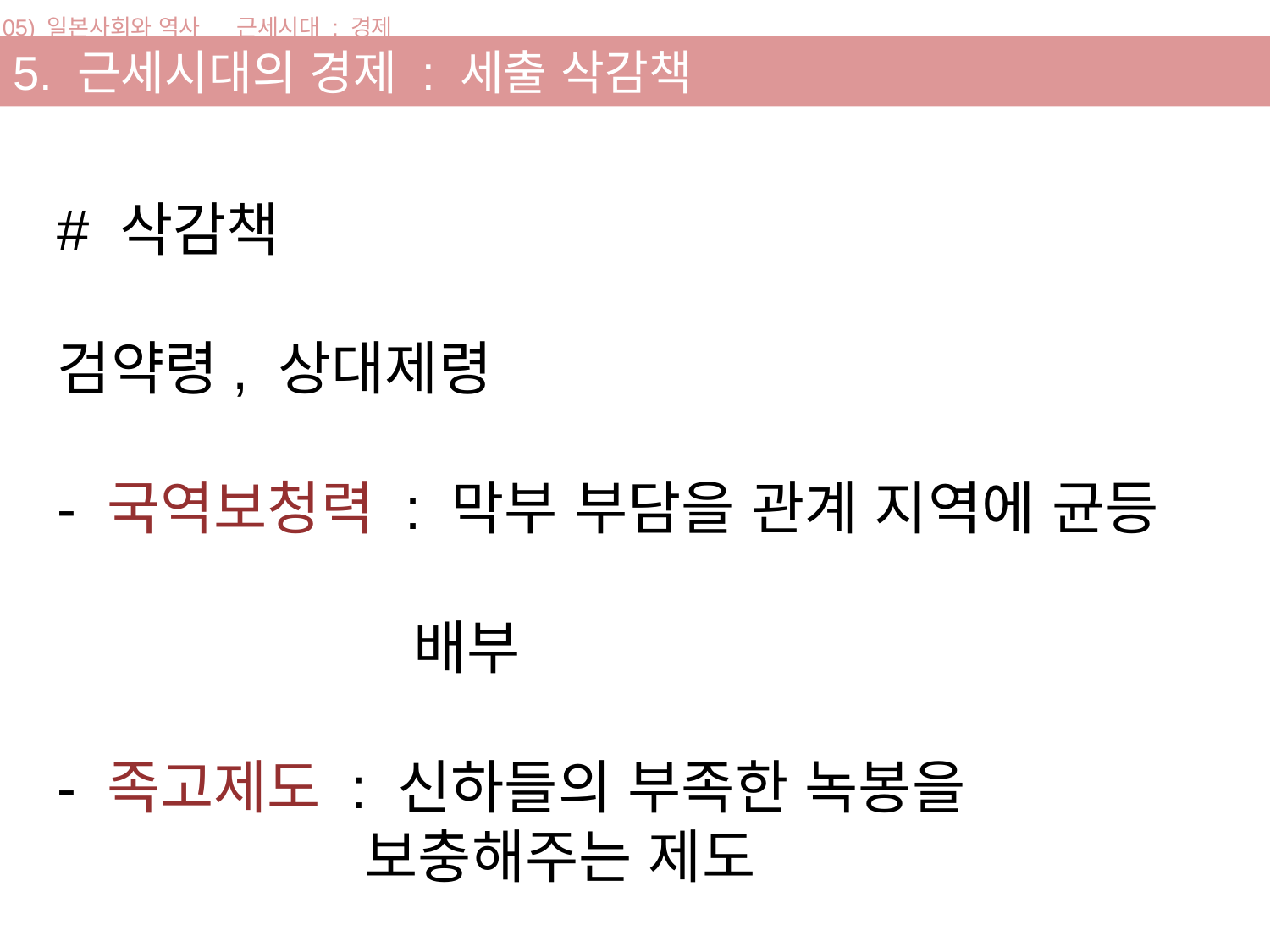

05) 일본사회와 역사 _ 근세시대 : 경제
5. 근세시대의 경제 : 세출 삭감책
# 삭감책

검약령, 상대제령

- 국역보청력 : 막부 부담을 관계 지역에 균등
                     배부

- 족고제도 : 신하들의 부족한 녹봉을
                  보충해주는 제도